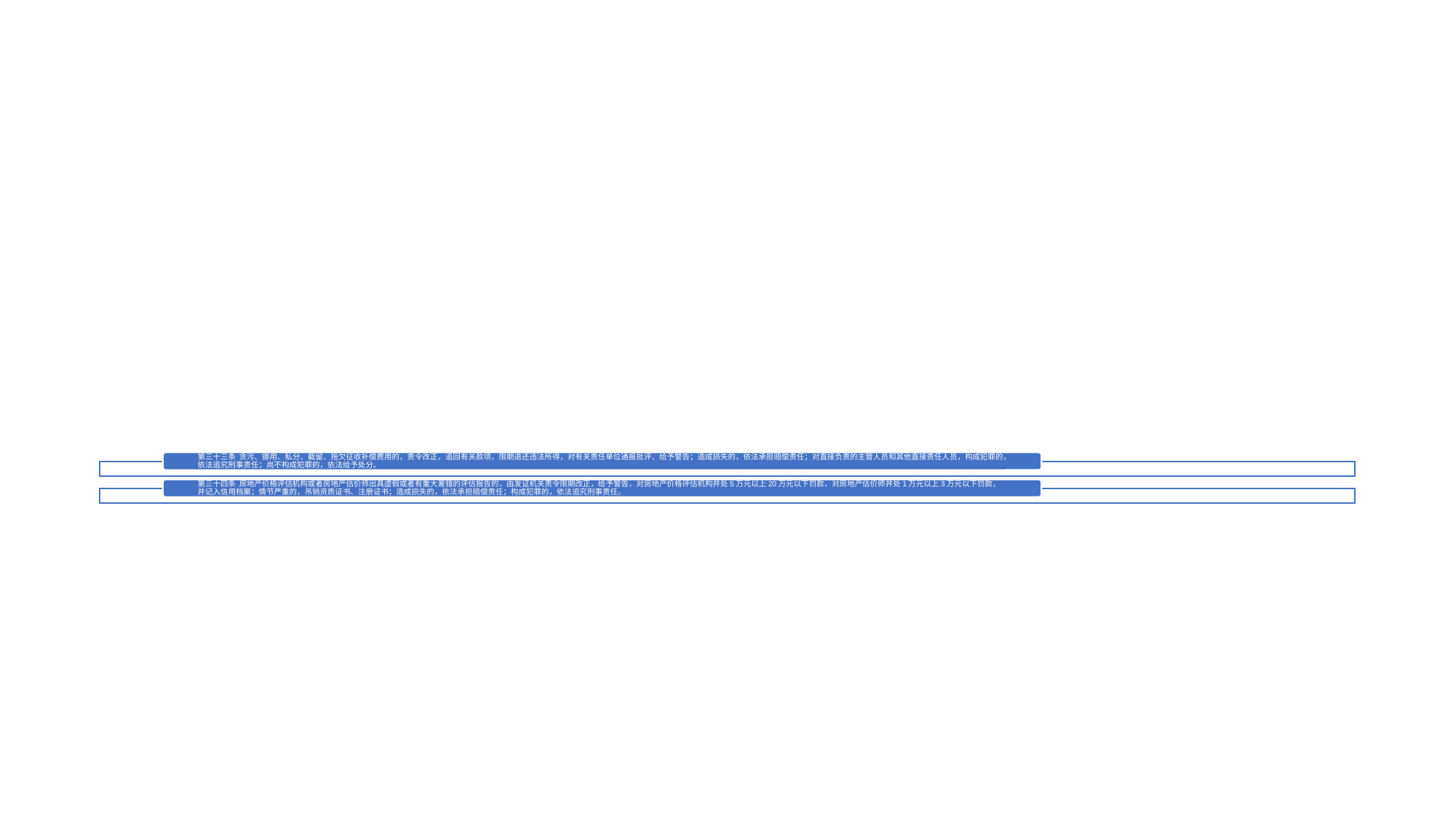

#
第三十三条  贪污、挪用、私分、截留、拖欠征收补偿费用的，责令改正，追回有关款项，限期退还违法所得，对有关责任单位通报批评、给予警告；造成损失的，依法承担赔偿责任；对直接负责的主管人员和其他直接责任人员，构成犯罪的，依法追究刑事责任；尚不构成犯罪的，依法给予处分。
第三十四条  房地产价格评估机构或者房地产估价师出具虚假或者有重大差错的评估报告的，由发证机关责令限期改正，给予警告，对房地产价格评估机构并处5万元以上20万元以下罚款，对房地产估价师并处1万元以上3万元以下罚款，并记入信用档案；情节严重的，吊销资质证书、注册证书；造成损失的，依法承担赔偿责任；构成犯罪的，依法追究刑事责任。